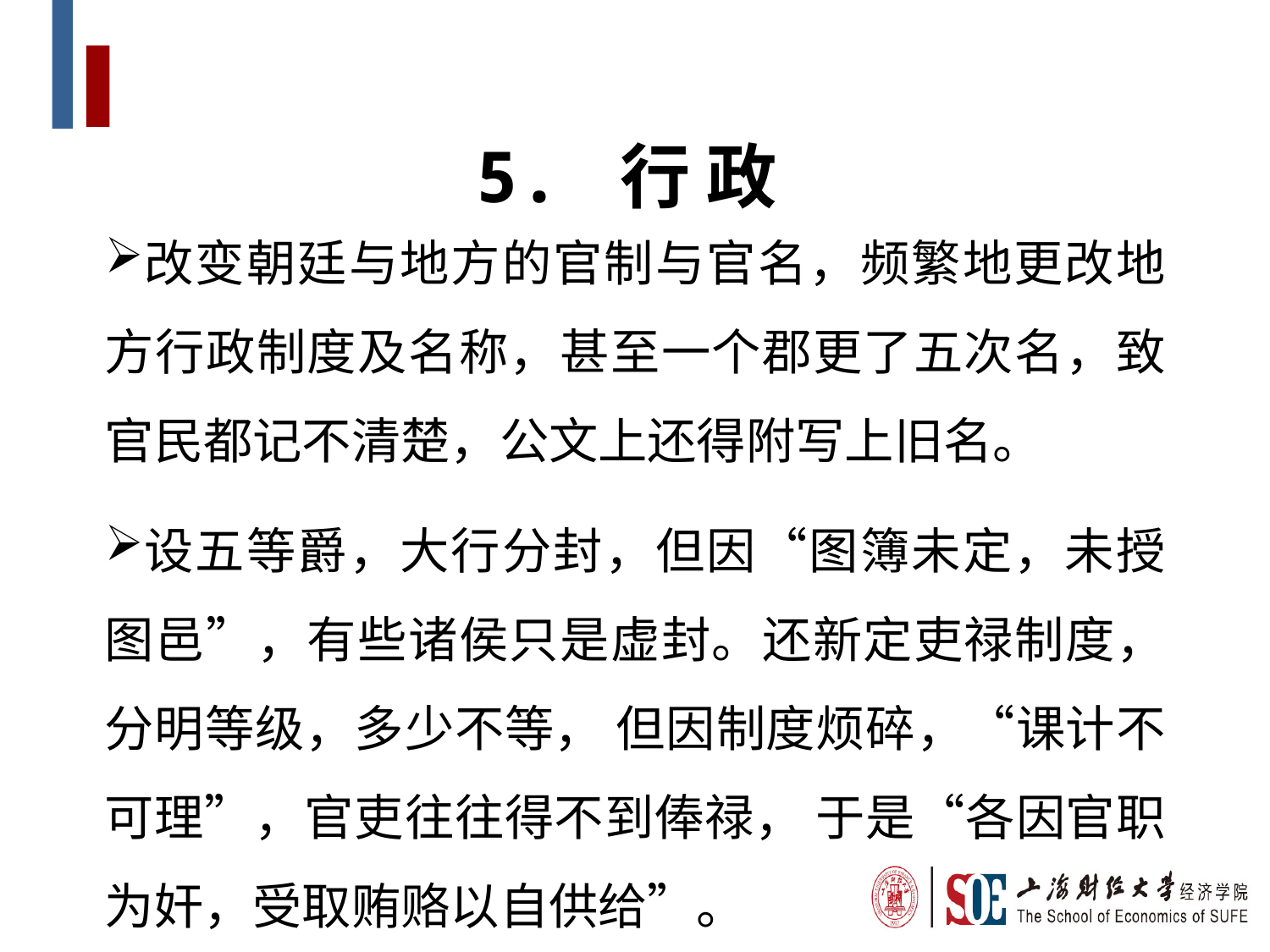

5. 行 政
改变朝廷与地方的官制与官名，频繁地更改地方行政制度及名称，甚至一个郡更了五次名，致官民都记不清楚，公文上还得附写上旧名。
设五等爵，大行分封，但因“图簿未定，未授图邑”，有些诸侯只是虚封。还新定吏禄制度，分明等级，多少不等， 但因制度烦碎，“课计不可理”，官吏往往得不到俸禄， 于是“各因官职为奸，受取贿赂以自供给”。